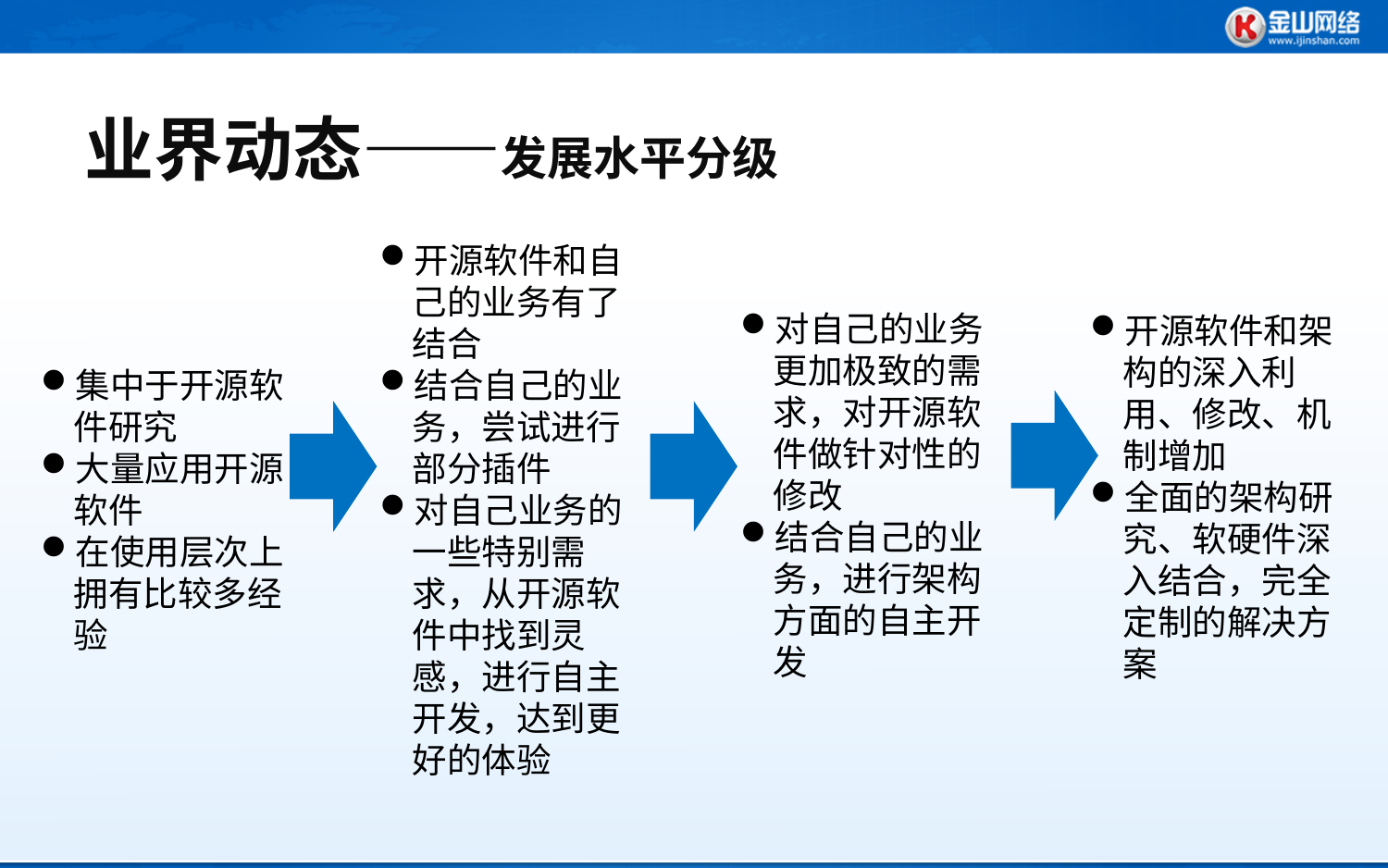

业界动态——发展水平分级
开源软件和自己的业务有了结合
结合自己的业务，尝试进行部分插件
对自己业务的一些特别需求，从开源软件中找到灵感，进行自主开发，达到更好的体验
对自己的业务更加极致的需求，对开源软件做针对性的修改
结合自己的业务，进行架构方面的自主开发
开源软件和架构的深入利用、修改、机制增加
全面的架构研究、软硬件深入结合，完全定制的解决方案
集中于开源软件研究
大量应用开源软件
在使用层次上拥有比较多经验